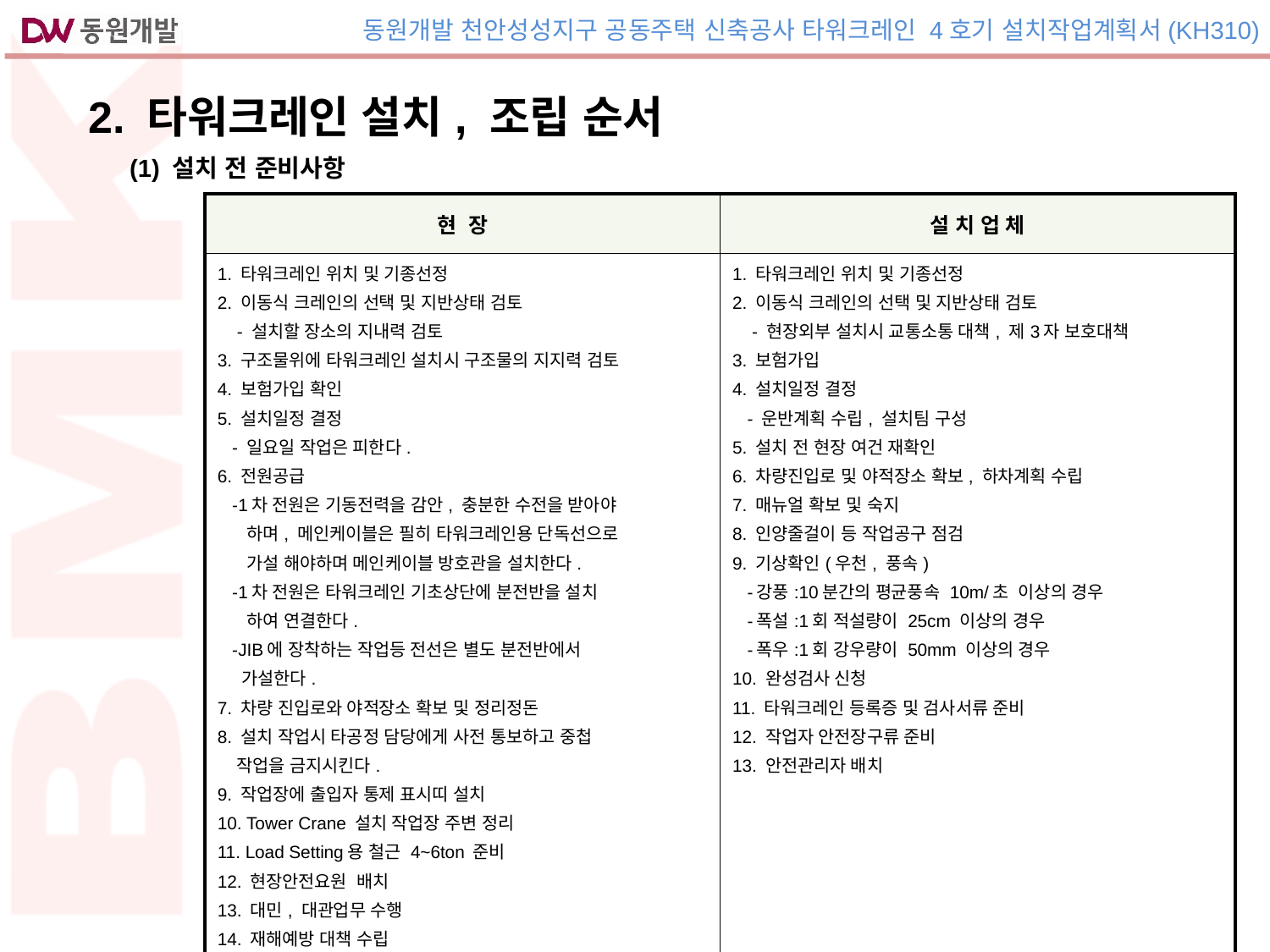

| 2. 타워크레인 설치, 조립 순서 |
| --- |
| (1) 설치 전 준비사항 |
| --- |
| 현 장 | 설 치 업 체 |
| --- | --- |
| 1. 타워크레인 위치 및 기종선정 2. 이동식 크레인의 선택 및 지반상태 검토 - 설치할 장소의 지내력 검토 3. 구조물위에 타워크레인 설치시 구조물의 지지력 검토 4. 보험가입 확인 5. 설치일정 결정 - 일요일 작업은 피한다. 6. 전원공급 -1차 전원은 기동전력을 감안, 충분한 수전을 받아야 하며, 메인케이블은 필히 타워크레인용 단독선으로 가설 해야하며 메인케이블 방호관을 설치한다. -1차 전원은 타워크레인 기초상단에 분전반을 설치 하여 연결한다. -JIB에 장착하는 작업등 전선은 별도 분전반에서 가설한다. 7. 차량 진입로와 야적장소 확보 및 정리정돈 8. 설치 작업시 타공정 담당에게 사전 통보하고 중첩 작업을 금지시킨다. 9. 작업장에 출입자 통제 표시띠 설치 10. Tower Crane 설치 작업장 주변 정리 11. Load Setting용 철근 4~6ton 준비 12. 현장안전요원 배치 13. 대민, 대관업무 수행 14. 재해예방 대책 수립 | 1. 타워크레인 위치 및 기종선정 2. 이동식 크레인의 선택 및 지반상태 검토 - 현장외부 설치시 교통소통 대책, 제3자 보호대책 3. 보험가입 4. 설치일정 결정 - 운반계획 수립, 설치팀 구성 5. 설치 전 현장 여건 재확인 6. 차량진입로 및 야적장소 확보, 하차계획 수립 7. 매뉴얼 확보 및 숙지 8. 인양줄걸이 등 작업공구 점검 9. 기상확인(우천, 풍속) -강풍:10분간의 평균풍속 10m/초 이상의 경우 -폭설:1회 적설량이 25cm 이상의 경우 -폭우:1회 강우량이 50mm 이상의 경우 10. 완성검사 신청 11. 타워크레인 등록증 및 검사서류 준비 12. 작업자 안전장구류 준비 13. 안전관리자 배치 |